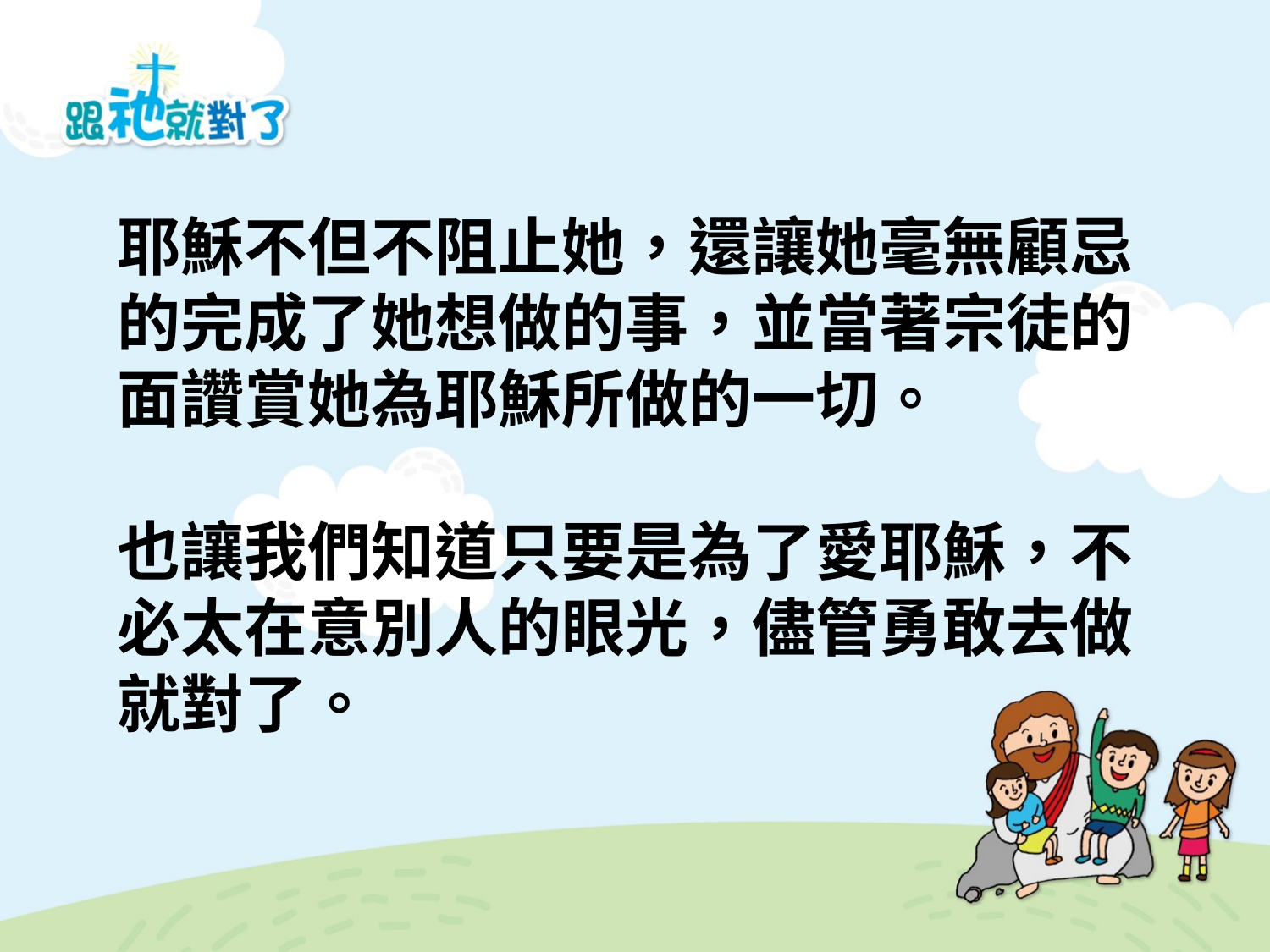

耶穌不但不阻止她，還讓她毫無顧忌的完成了她想做的事，並當著宗徒的面讚賞她為耶穌所做的一切。

也讓我們知道只要是為了愛耶穌，不必太在意別人的眼光，儘管勇敢去做就對了。